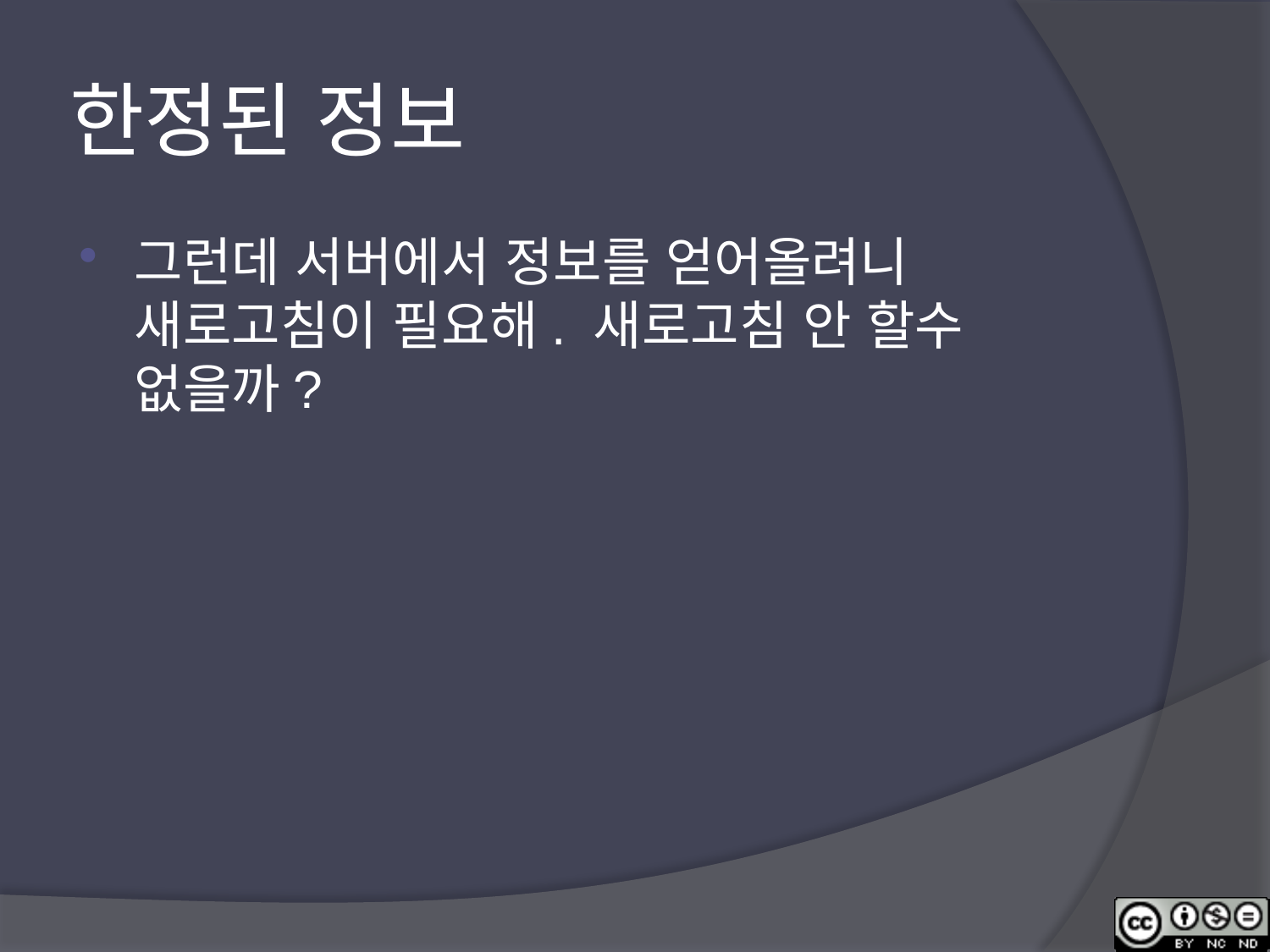

# 한정된 정보
그런데 서버에서 정보를 얻어올려니 새로고침이 필요해. 새로고침 안 할수 없을까?